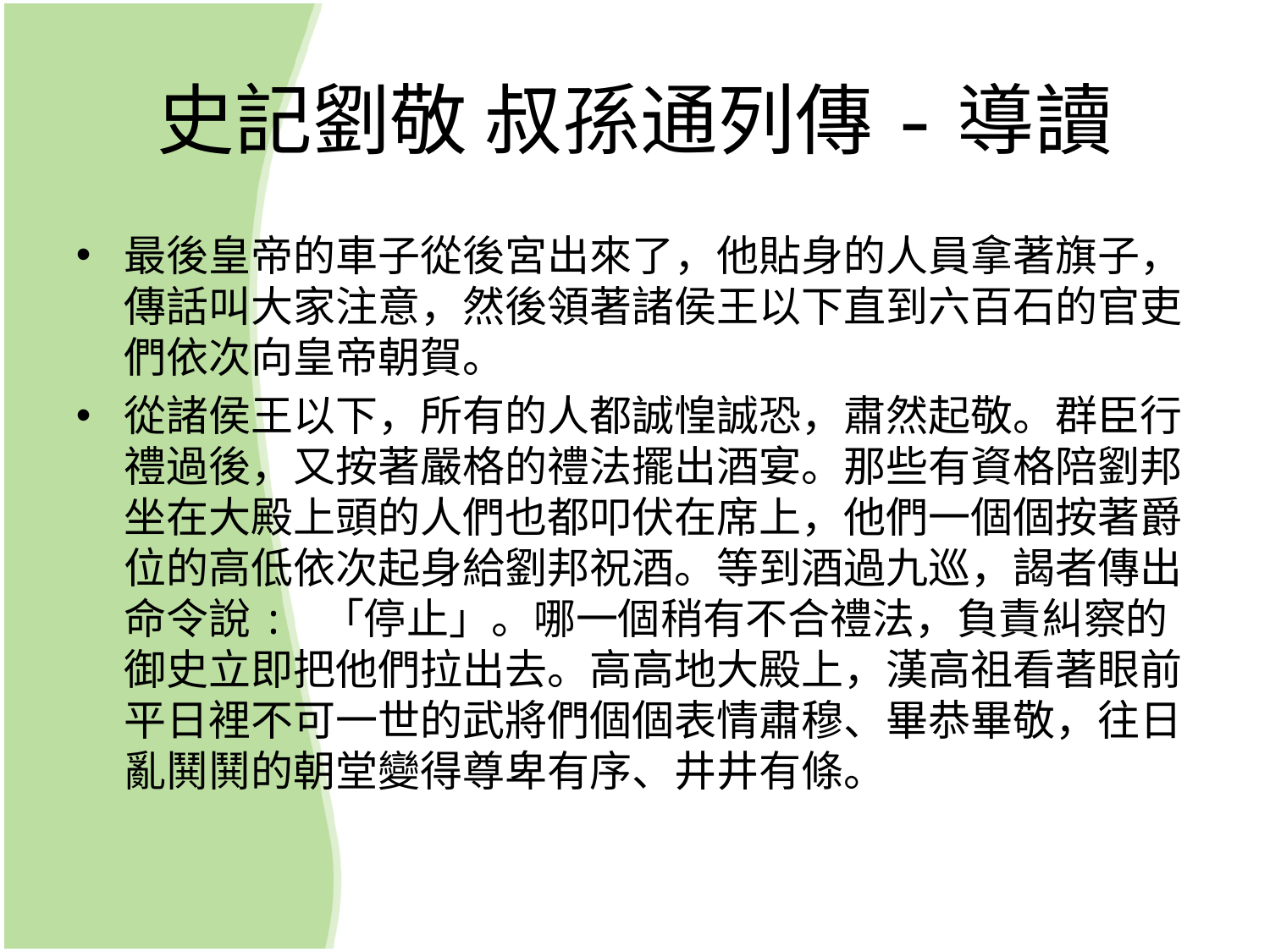

# 史記劉敬 叔孫通列傳-導讀
最後皇帝的車子從後宮出來了，他貼身的人員拿著旗子，傳話叫大家注意，然後領著諸侯王以下直到六百石的官吏們依次向皇帝朝賀。
從諸侯王以下，所有的人都誠惶誠恐，肅然起敬。群臣行禮過後，又按著嚴格的禮法擺出酒宴。那些有資格陪劉邦坐在大殿上頭的人們也都叩伏在席上，他們一個個按著爵位的高低依次起身給劉邦祝酒。等到酒過九巡，謁者傳出命令說: 「停止」。哪一個稍有不合禮法，負責糾察的御史立即把他們拉出去。高高地大殿上，漢高祖看著眼前平日裡不可一世的武將們個個表情肅穆、畢恭畢敬，往日亂鬨鬨的朝堂變得尊卑有序、井井有條。